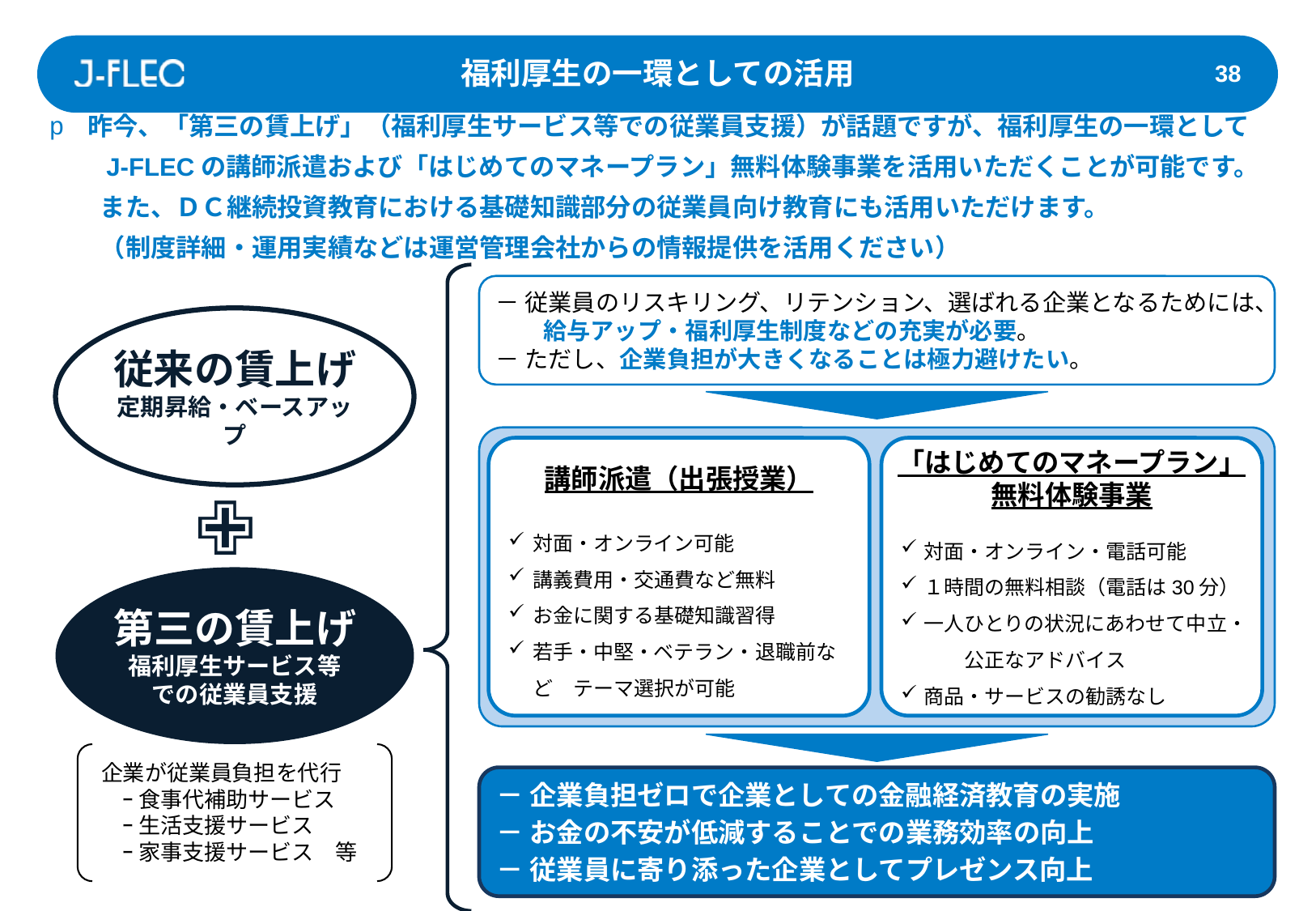

福利厚生の一環としての活用
38
昨今、「第三の賃上げ」（福利厚生サービス等での従業員支援）が話題ですが、福利厚生の一環として
　　J-FLECの講師派遣および「はじめてのマネープラン」無料体験事業を活用いただくことが可能です。
　　また、ＤＣ継続投資教育における基礎知識部分の従業員向け教育にも活用いただけます。
　　（制度詳細・運用実績などは運営管理会社からの情報提供を活用ください）

－ 従業員のリスキリング、リテンション、選ばれる企業となるためには、
　　給与アップ・福利厚生制度などの充実が必要。
－ ただし、企業負担が大きくなることは極力避けたい。
従来の賃上げ
定期昇給・ベースアップ

講師派遣（出張授業）

対面・オンライン可能
講義費用・交通費など無料
お金に関する基礎知識習得
若手・中堅・ベテラン・退職前など　テーマ選択が可能

「はじめてのマネープラン」
無料体験事業

対面・オンライン・電話可能
１時間の無料相談（電話は30分）
一人ひとりの状況にあわせて中立・　　公正なアドバイス
商品・サービスの勧誘なし
✙
第三の賃上げ
福利厚生サービス等
での従業員支援

企業が従業員負担を代行
　ｰ 食事代補助サービス
　ｰ 生活支援サービス
　ｰ 家事支援サービス　等
－ 企業負担ゼロで企業としての金融経済教育の実施
－ お金の不安が低減することでの業務効率の向上
－ 従業員に寄り添った企業としてプレゼンス向上